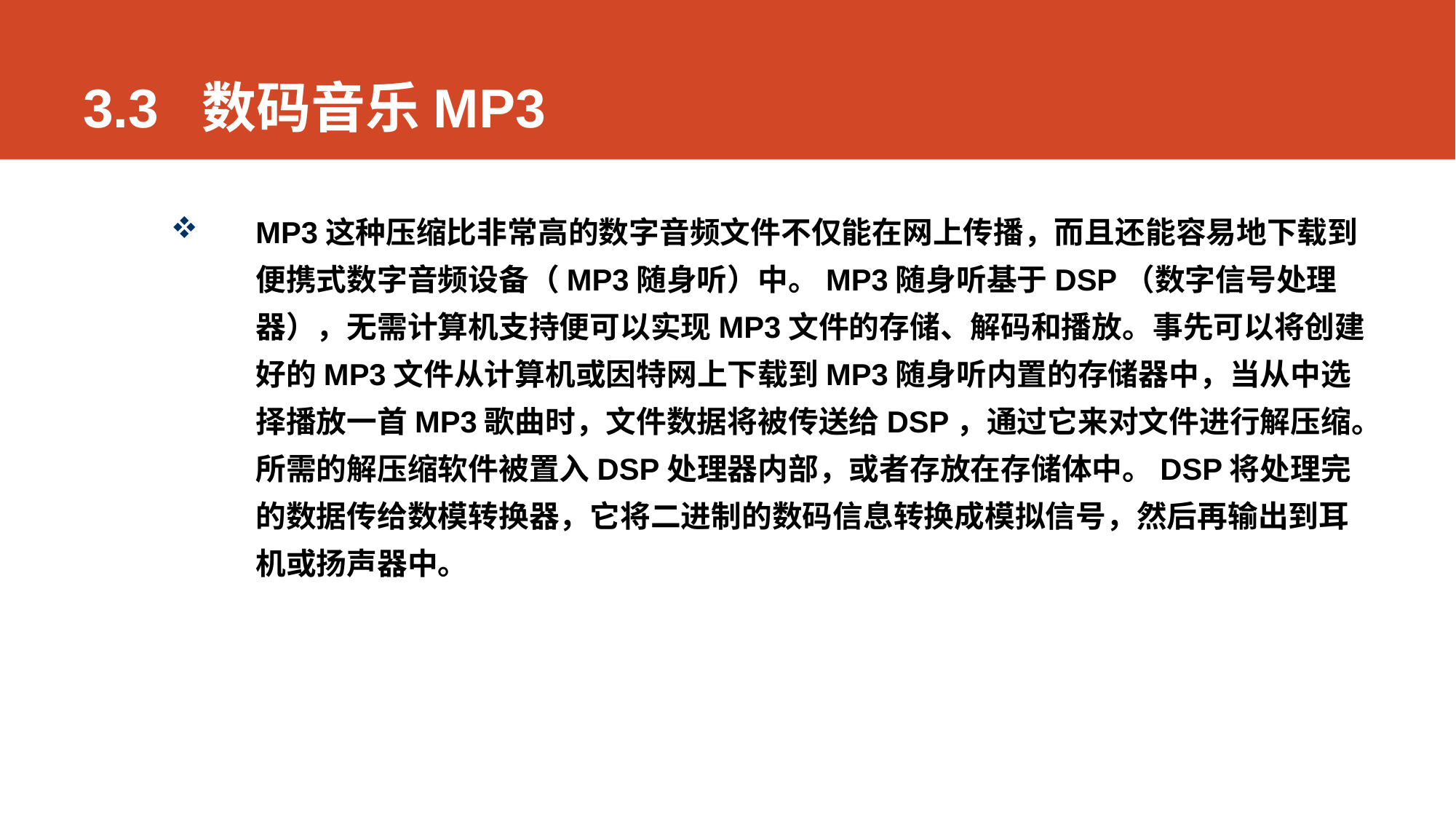

# 3.3  数码音乐MP3
MP3这种压缩比非常高的数字音频文件不仅能在网上传播，而且还能容易地下载到便携式数字音频设备（MP3随身听）中。MP3随身听基于DSP（数字信号处理器），无需计算机支持便可以实现MP3文件的存储、解码和播放。事先可以将创建好的MP3文件从计算机或因特网上下载到MP3随身听内置的存储器中，当从中选择播放一首MP3歌曲时，文件数据将被传送给DSP，通过它来对文件进行解压缩。所需的解压缩软件被置入DSP处理器内部，或者存放在存储体中。DSP将处理完的数据传给数模转换器，它将二进制的数码信息转换成模拟信号，然后再输出到耳机或扬声器中。